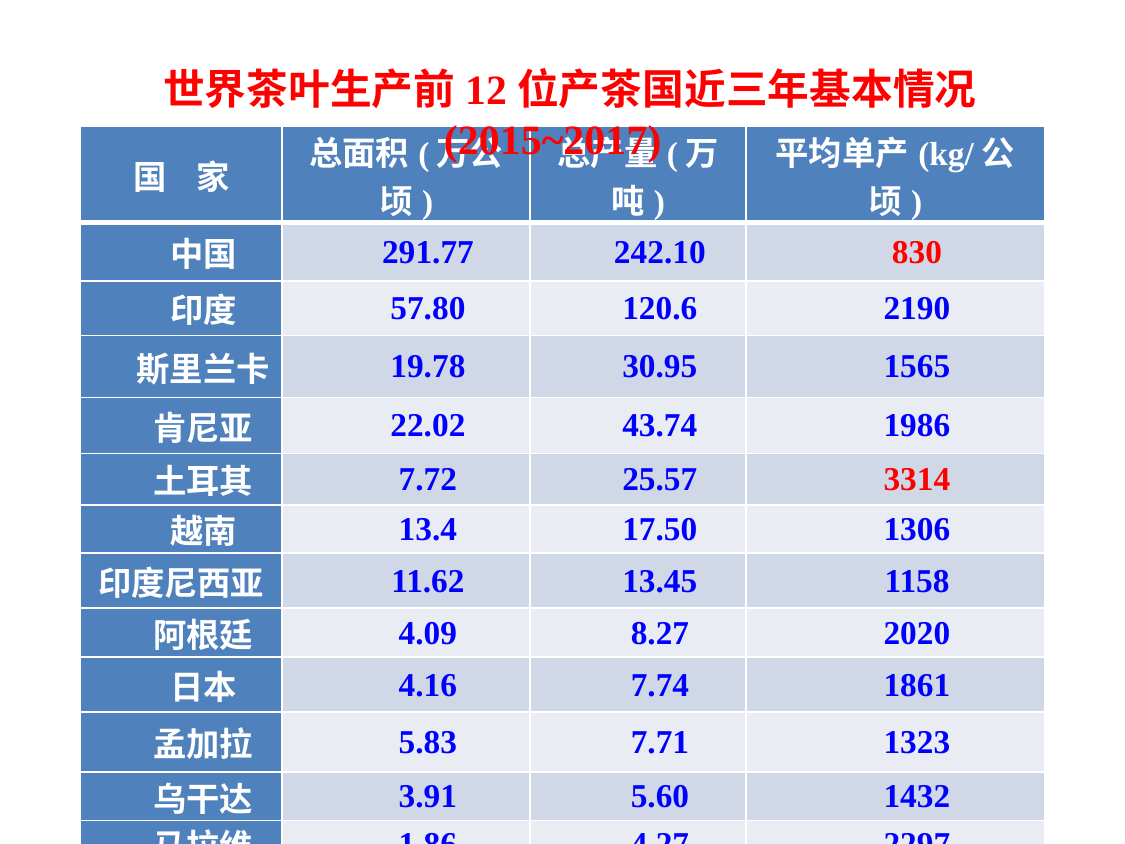

世界茶叶生产前12位产茶国近三年基本情况(2015~2017)
| 国 家 | 总面积(万公顷) | 总产量(万吨) | 平均单产(kg/公顷) |
| --- | --- | --- | --- |
| 中国 | 291.77 | 242.10 | 830 |
| 印度 | 57.80 | 120.6 | 2190 |
| 斯里兰卡 | 19.78 | 30.95 | 1565 |
| 肯尼亚 | 22.02 | 43.74 | 1986 |
| 土耳其 | 7.72 | 25.57 | 3314 |
| 越南 | 13.4 | 17.50 | 1306 |
| 印度尼西亚 | 11.62 | 13.45 | 1158 |
| 阿根廷 | 4.09 | 8.27 | 2020 |
| 日本 | 4.16 | 7.74 | 1861 |
| 孟加拉 | 5.83 | 7.71 | 1323 |
| 乌干达 | 3.91 | 5.60 | 1432 |
| 马拉维 | 1.86 | 4.27 | 2297 |